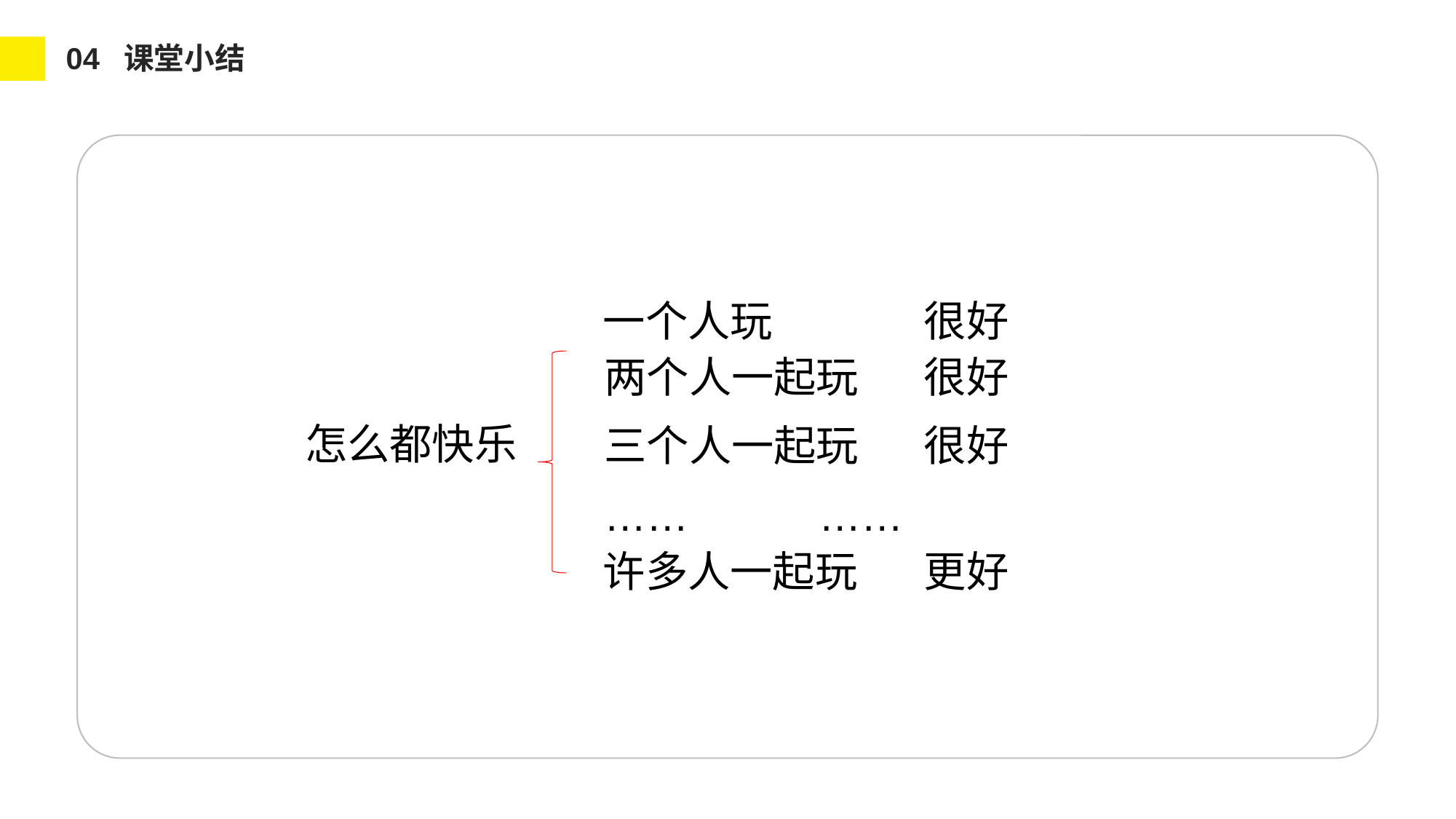

04  课堂小结

一个人玩
很好
两个人一起玩
很好

怎么都快乐
三个人一起玩
很好
……           ……
许多人一起玩
更好